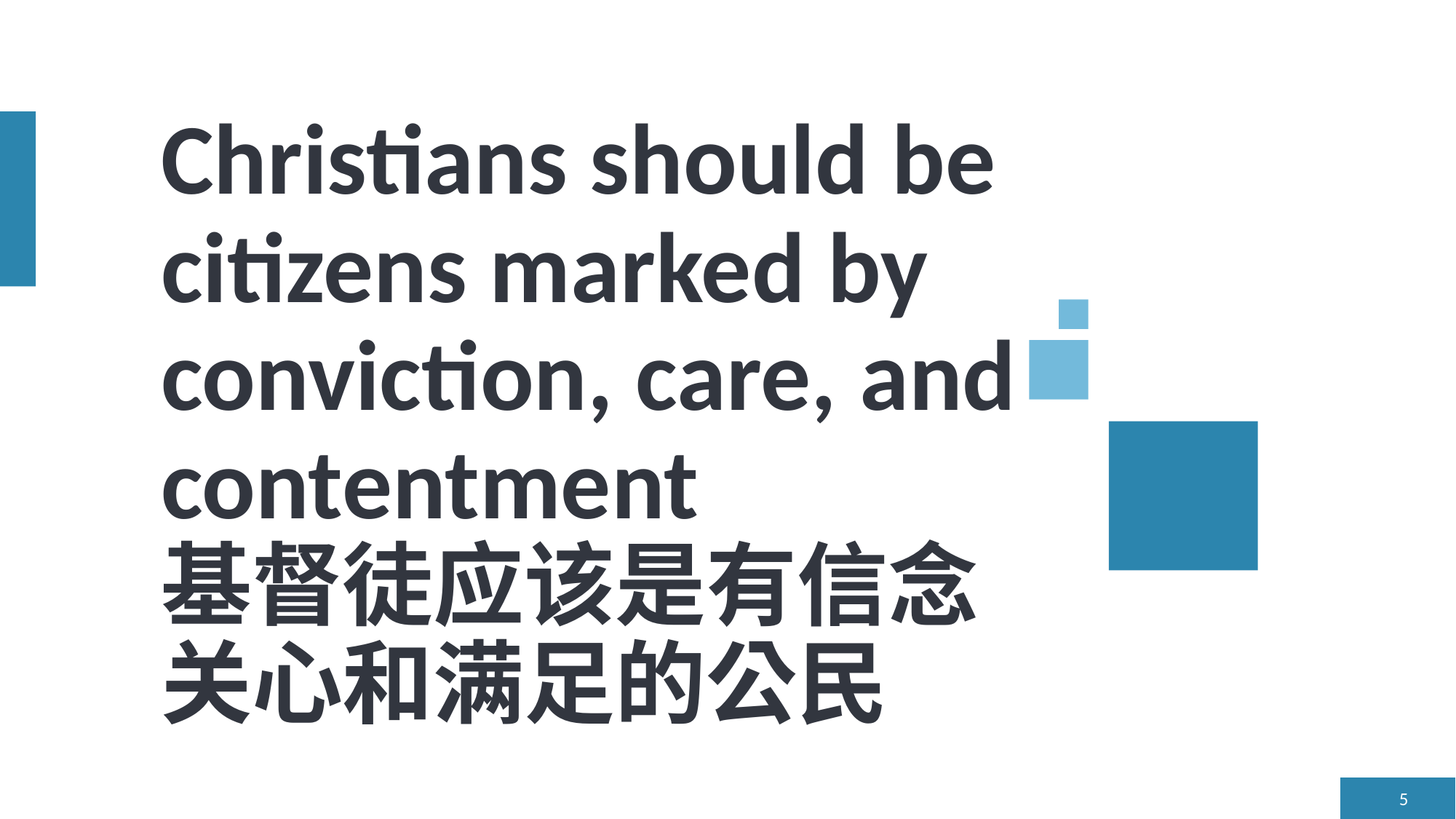

# Christians should be citizens marked by conviction, care, and contentment 基督徒应该是有信念 关心和满足的公民
5